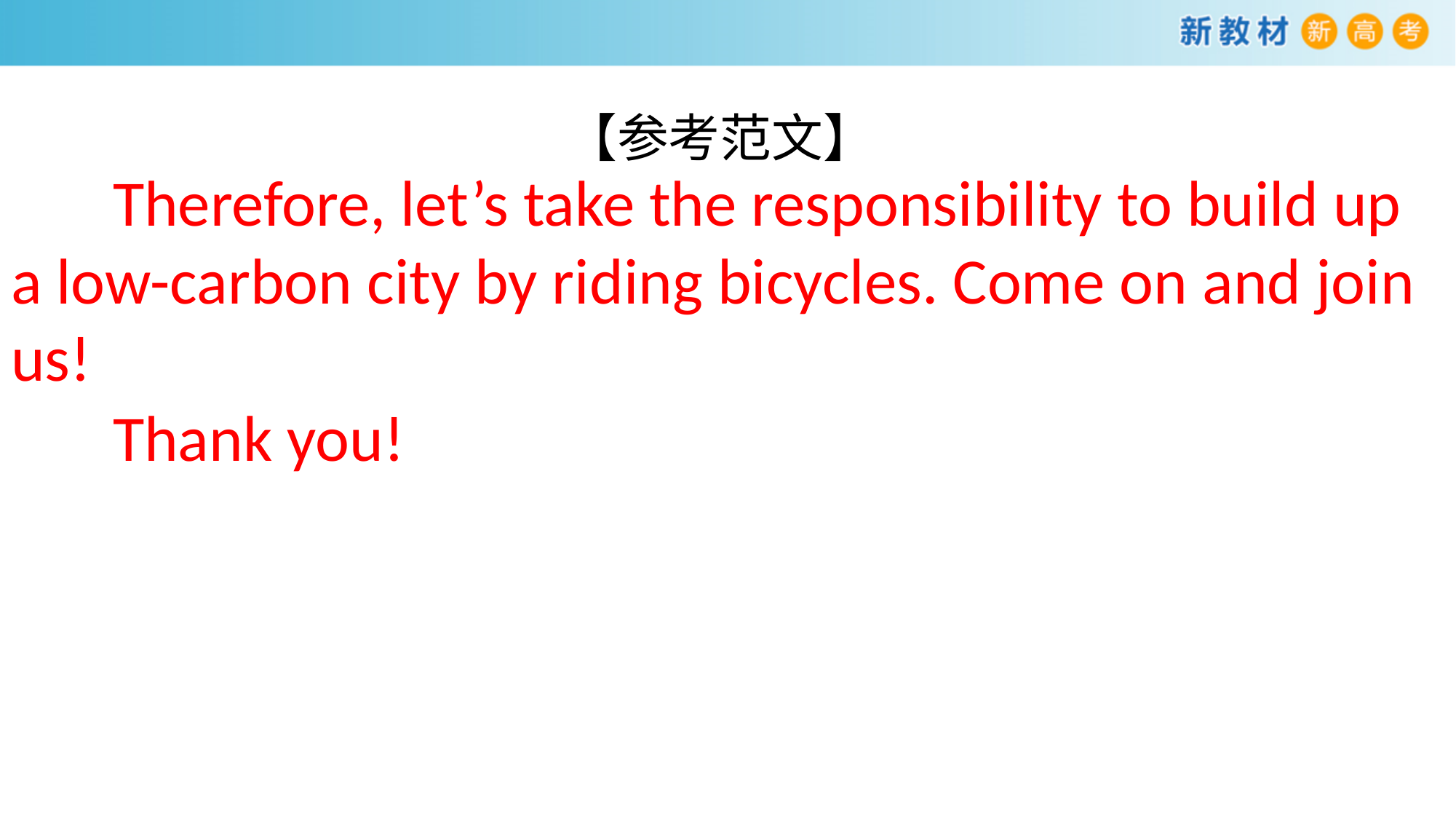

# 【参考范文】
       Therefore, let’s take the responsibility to build up a low-carbon city by riding bicycles. Come on and join us!
       Thank you!